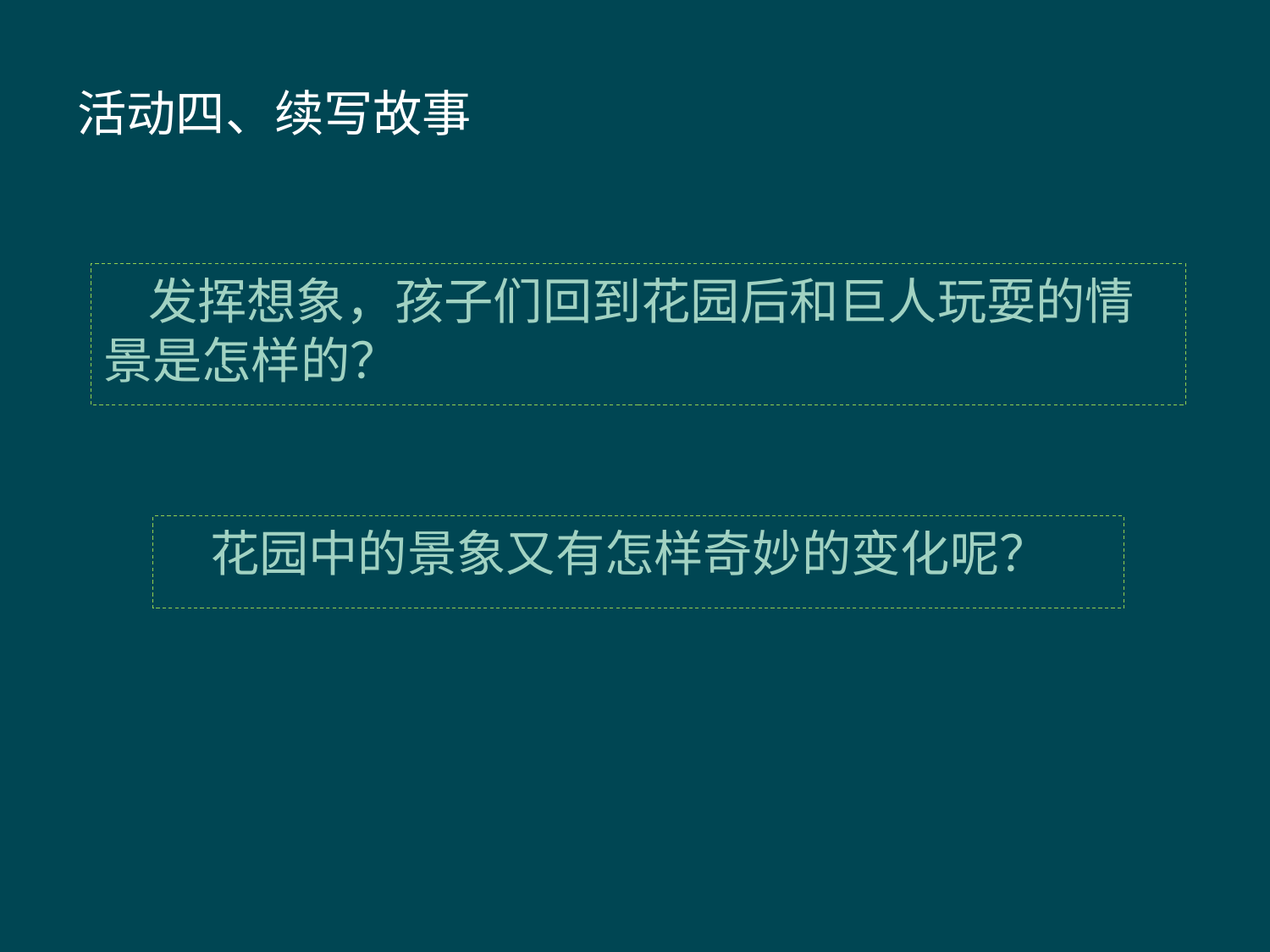

活动四、续写故事
   发挥想象，孩子们回到花园后和巨人玩耍的情景是怎样的？

   花园中的景象又有怎样奇妙的变化呢？